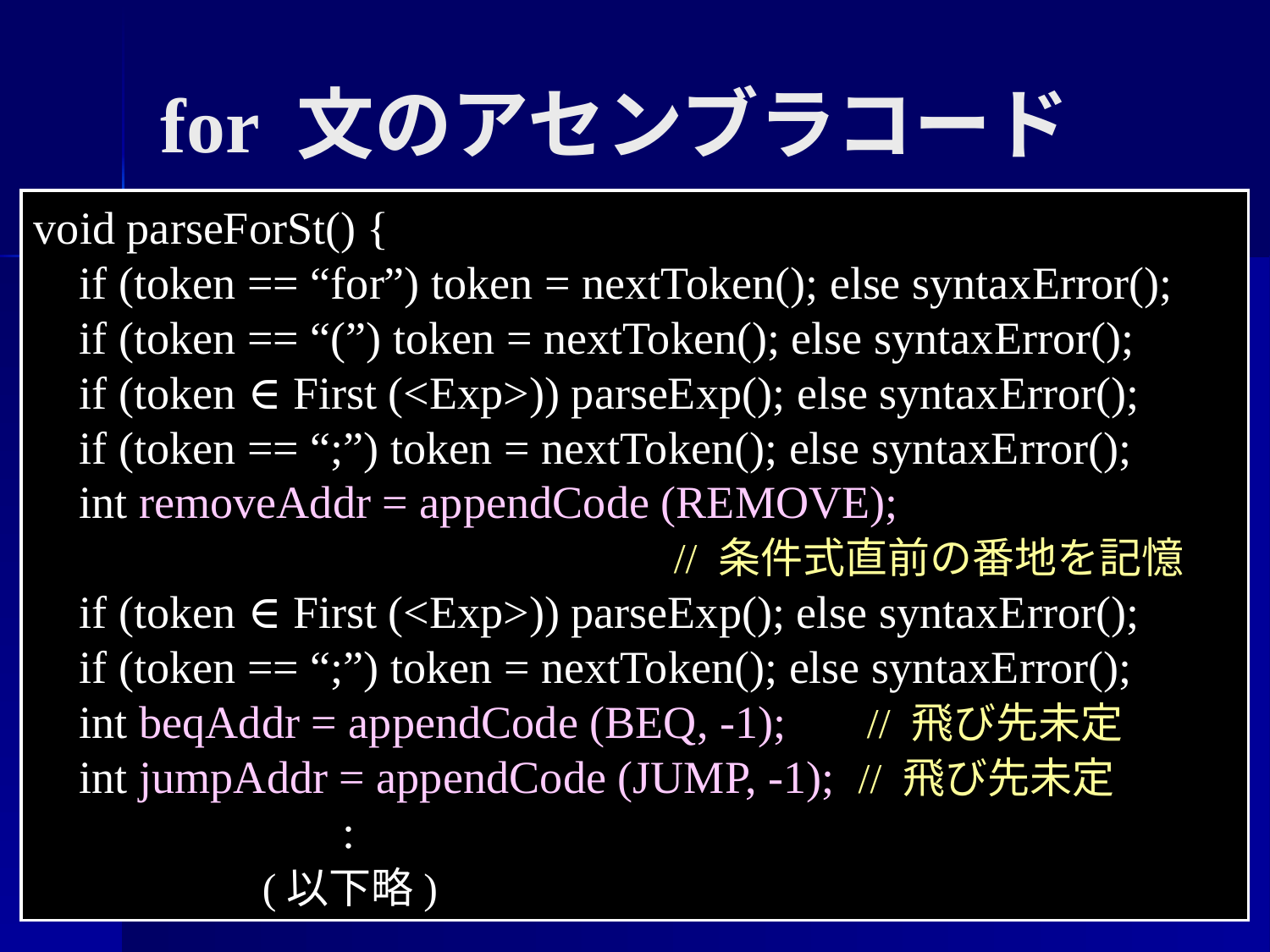

for 文のアセンブラコード
void parseForSt() {
    if (token == “for”) token = nextToken(); else syntaxError();
    if (token == “(”) token = nextToken(); else syntaxError();
    if (token ∈ First (<Exp>)) parseExp(); else syntaxError();
    if (token == “;”) token = nextToken(); else syntaxError();
    int removeAddr = appendCode (REMOVE);
                                                        // 条件式直前の番地を記憶
    if (token ∈ First (<Exp>)) parseExp(); else syntaxError();
    if (token == “;”) token = nextToken(); else syntaxError();
    int beqAddr = appendCode (BEQ, -1);       // 飛び先未定
    int jumpAddr = appendCode (JUMP, -1);  // 飛び先未定
                           :
                    (以下略)